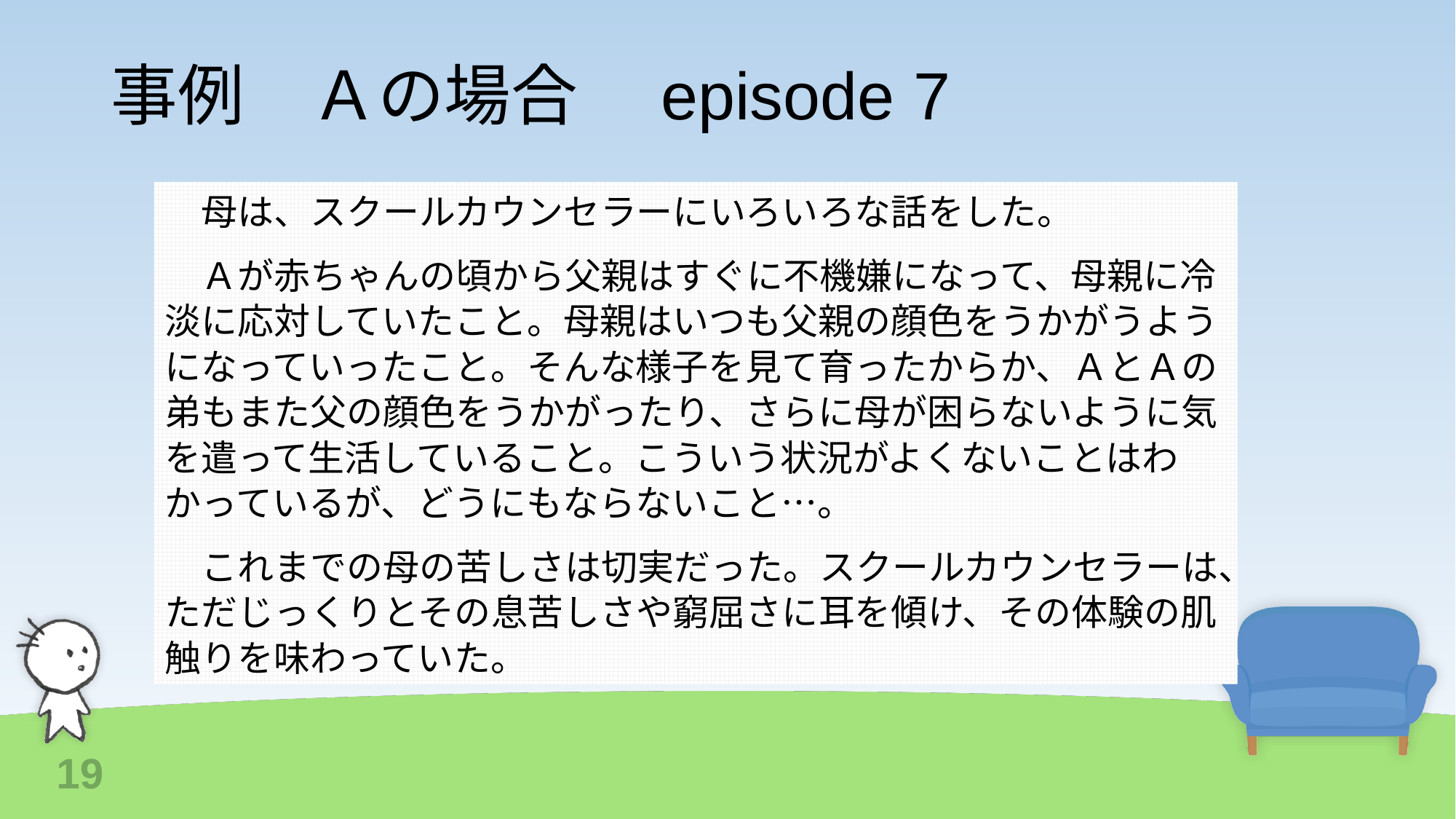

# 事例　Ａの場合　episode 7
　母は、スクールカウンセラーにいろいろな話をした。
　Ａが赤ちゃんの頃から父親はすぐに不機嫌になって、母親に冷淡に応対していたこと。母親はいつも父親の顔色をうかがうようになっていったこと。そんな様子を見て育ったからか、ＡとＡの弟もまた父の顔色をうかがったり、さらに母が困らないように気を遣って生活していること。こういう状況がよくないことはわかっているが、どうにもならないこと…。
　これまでの母の苦しさは切実だった。スクールカウンセラーは、ただじっくりとその息苦しさや窮屈さに耳を傾け、その体験の肌触りを味わっていた。
19